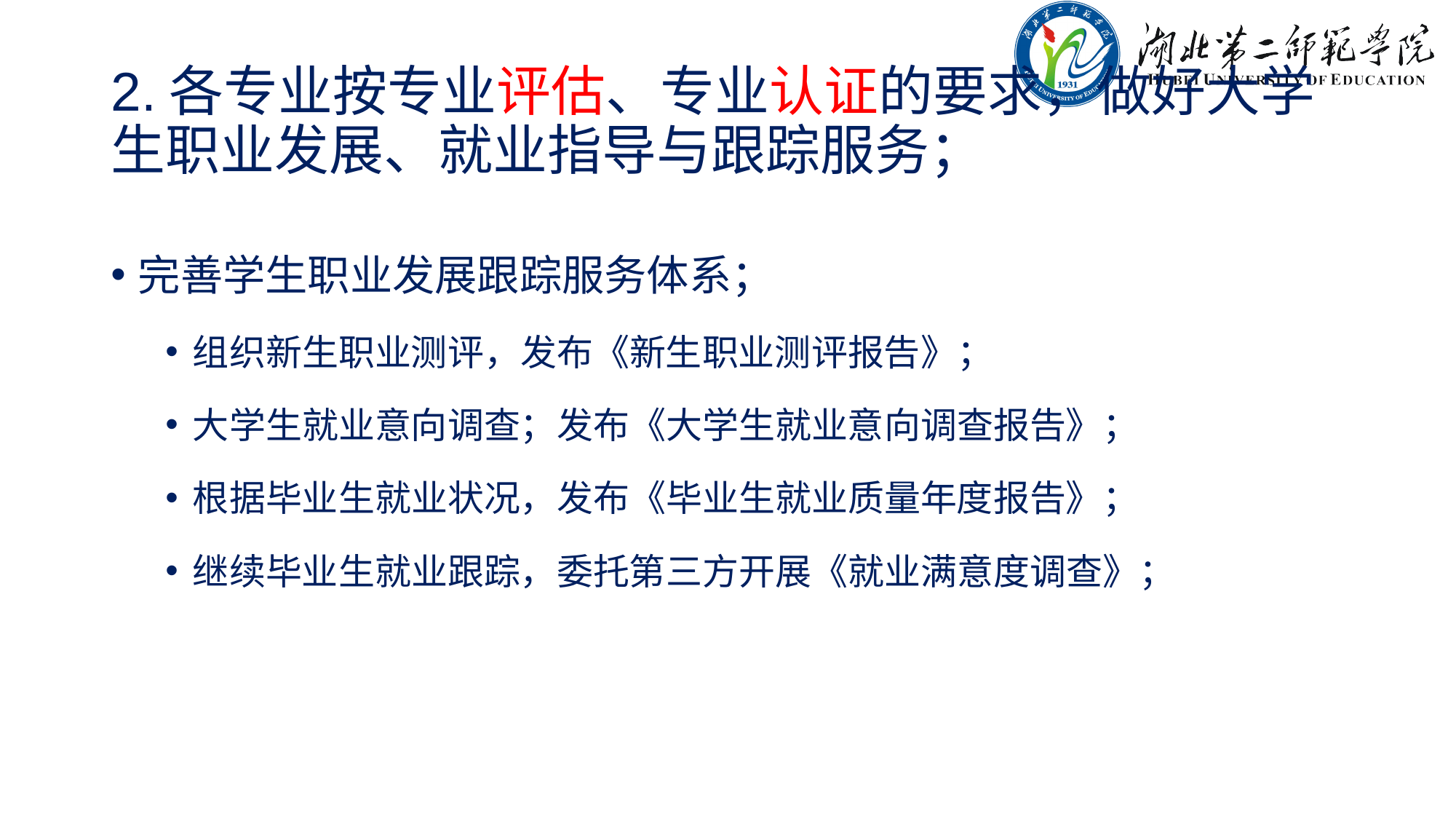

# 2.各专业按专业评估、专业认证的要求，做好大学生职业发展、就业指导与跟踪服务；
完善学生职业发展跟踪服务体系；
组织新生职业测评，发布《新生职业测评报告》；
大学生就业意向调查；发布《大学生就业意向调查报告》；
根据毕业生就业状况，发布《毕业生就业质量年度报告》；
继续毕业生就业跟踪，委托第三方开展《就业满意度调查》；